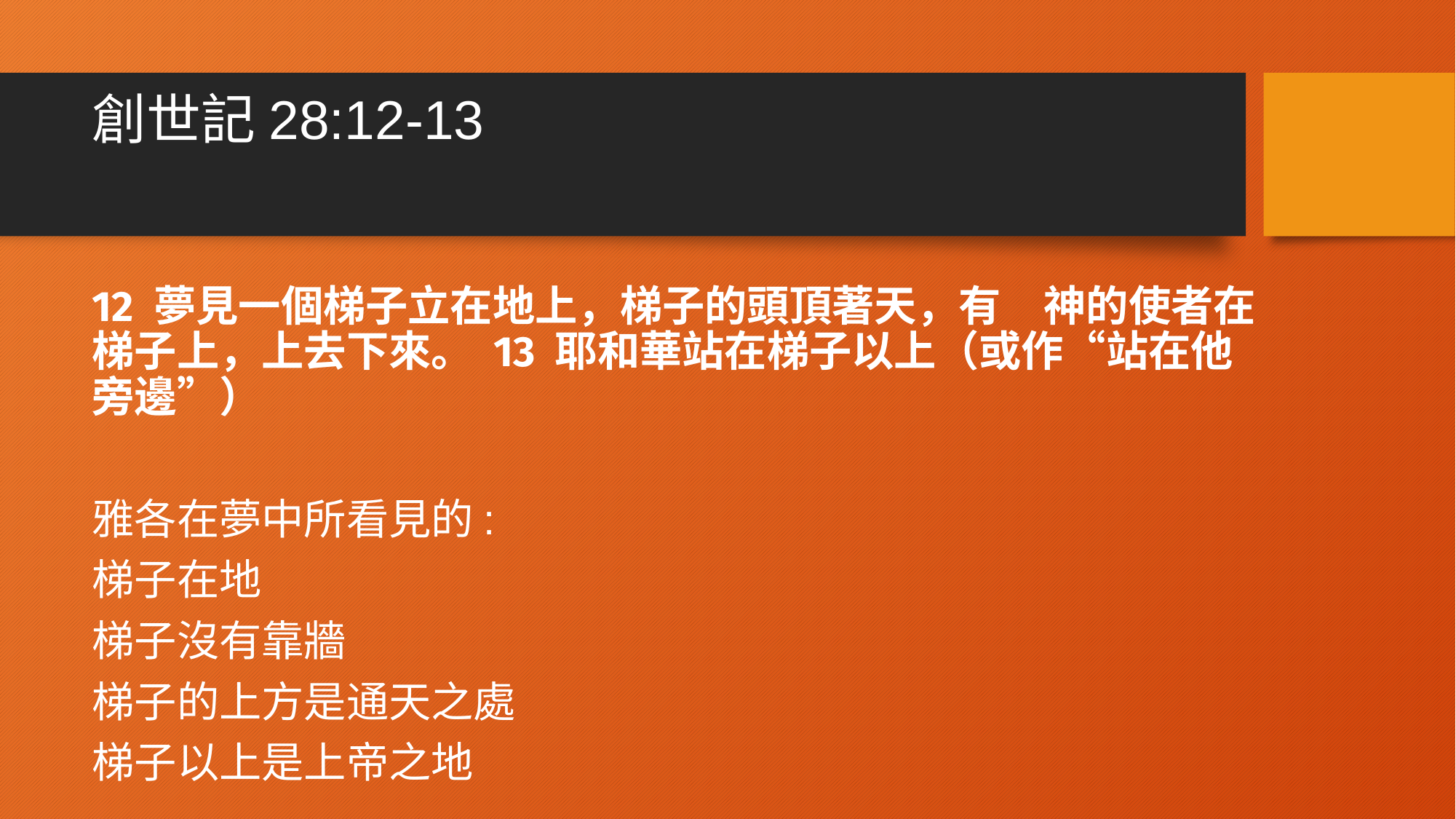

# 創世記‬28:12-13
‪12 夢見一個梯子立在地上，梯子的頭頂著天，有　神的使者在梯子上，上去下來。 13 耶和華站在梯子以上（或作“站在他旁邊”）

雅各在夢中所看見的:
梯子在地
梯子沒有靠牆
梯子的上方是通天之處
梯子以上是上帝之地